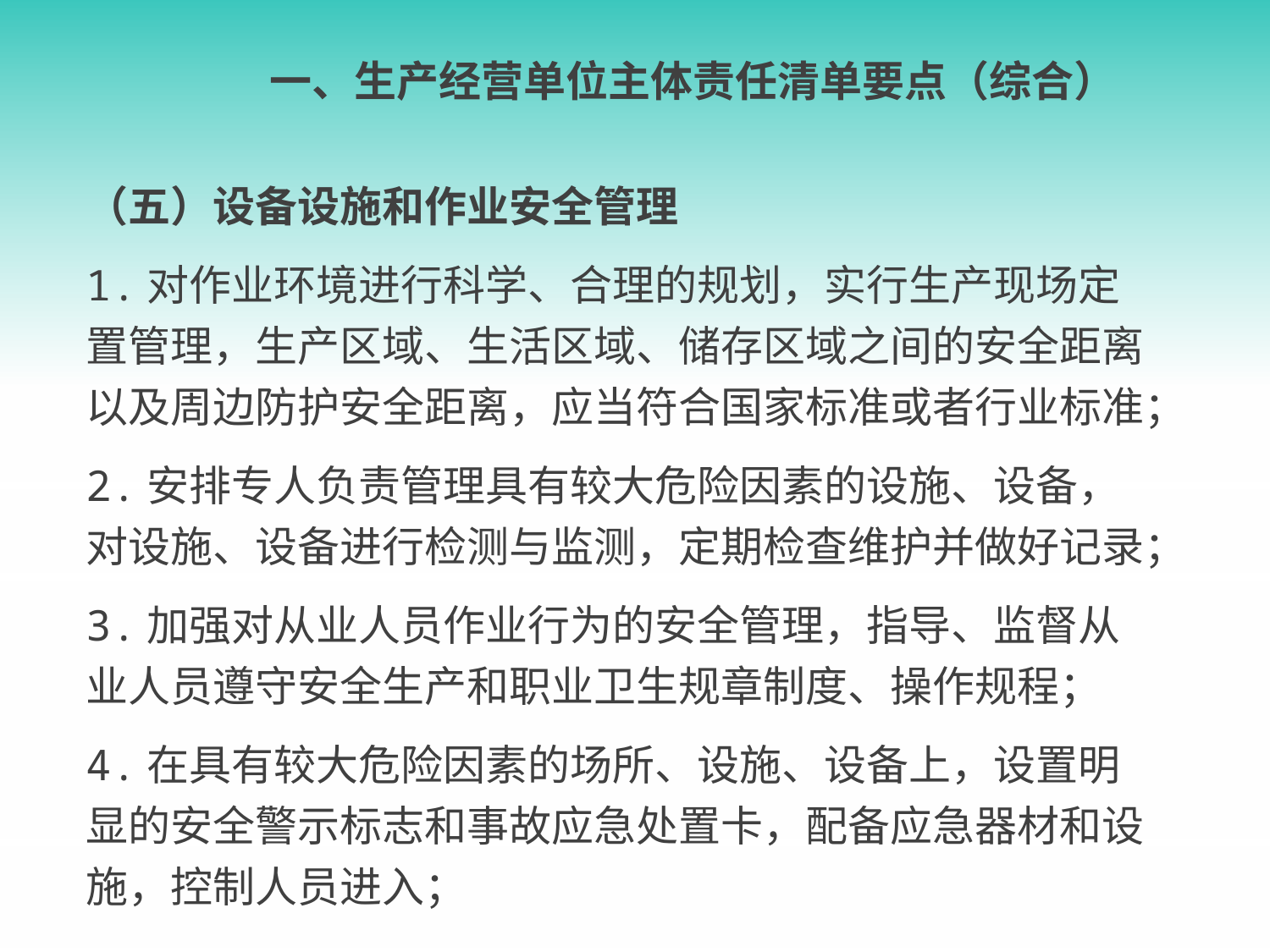

# 一、生产经营单位主体责任清单要点（综合）
（五）设备设施和作业安全管理
1.对作业环境进行科学、合理的规划，实行生产现场定置管理，生产区域、生活区域、储存区域之间的安全距离以及周边防护安全距离，应当符合国家标准或者行业标准；
2.安排专人负责管理具有较大危险因素的设施、设备，对设施、设备进行检测与监测，定期检查维护并做好记录；
3.加强对从业人员作业行为的安全管理，指导、监督从业人员遵守安全生产和职业卫生规章制度、操作规程；
4.在具有较大危险因素的场所、设施、设备上，设置明显的安全警示标志和事故应急处置卡，配备应急器材和设施，控制人员进入；